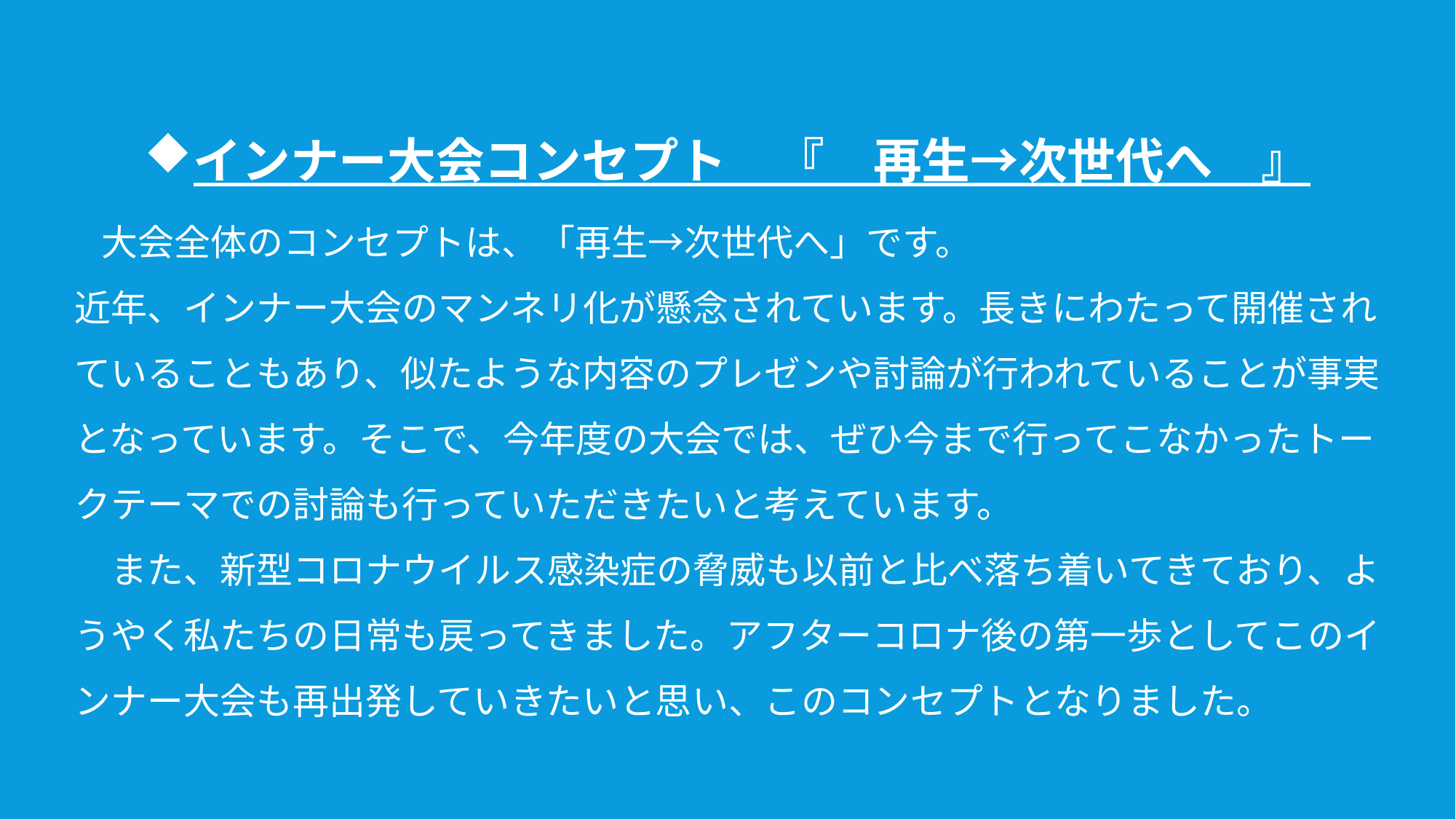

インナー大会コンセプト　『　再生→次世代へ　』
　大会全体のコンセプトは、「再生→次世代へ」です。
近年、インナー大会のマンネリ化が懸念されています。長きにわたって開催されていることもあり、似たような内容のプレゼンや討論が行われていることが事実となっています。そこで、今年度の大会では、ぜひ今まで行ってこなかったトークテーマでの討論も行っていただきたいと考えています。
　また、新型コロナウイルス感染症の脅威も以前と比べ落ち着いてきており、ようやく私たちの日常も戻ってきました。アフターコロナ後の第一歩としてこのインナー大会も再出発していきたいと思い、このコンセプトとなりました。